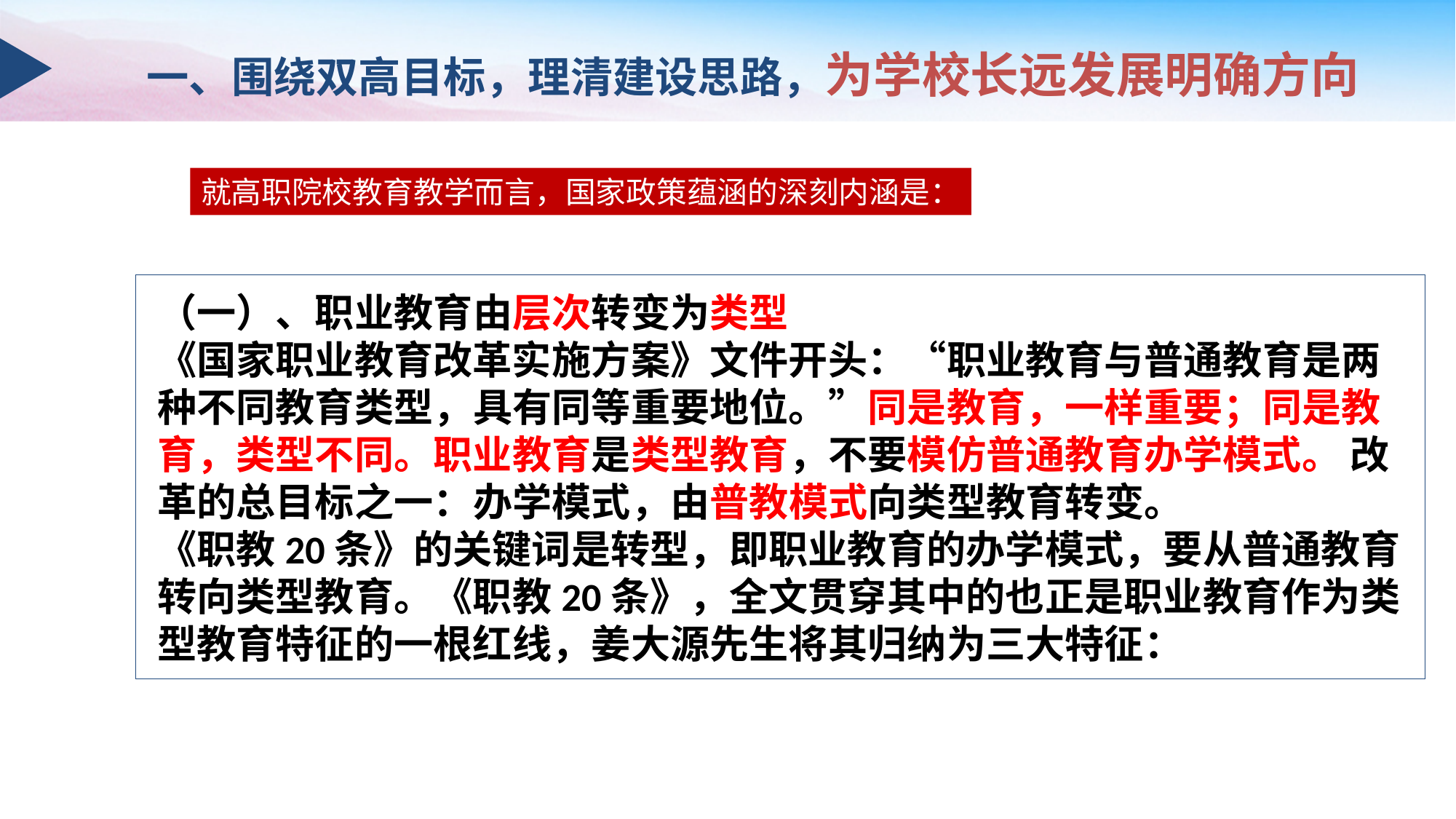

一、围绕双高目标，理清建设思路，为学校长远发展明确方向
就高职院校教育教学而言，国家政策蕴涵的深刻内涵是：
（一）、职业教育由层次转变为类型
《国家职业教育改革实施方案》文件开头：“职业教育与普通教育是两种不同教育类型，具有同等重要地位。”同是教育，一样重要；同是教育，类型不同。职业教育是类型教育，不要模仿普通教育办学模式。 改革的总目标之一：办学模式，由普教模式向类型教育转变。
《职教20条》的关键词是转型，即职业教育的办学模式，要从普通教育转向类型教育。《职教20条》，全文贯穿其中的也正是职业教育作为类型教育特征的一根红线，姜大源先生将其归纳为三大特征：